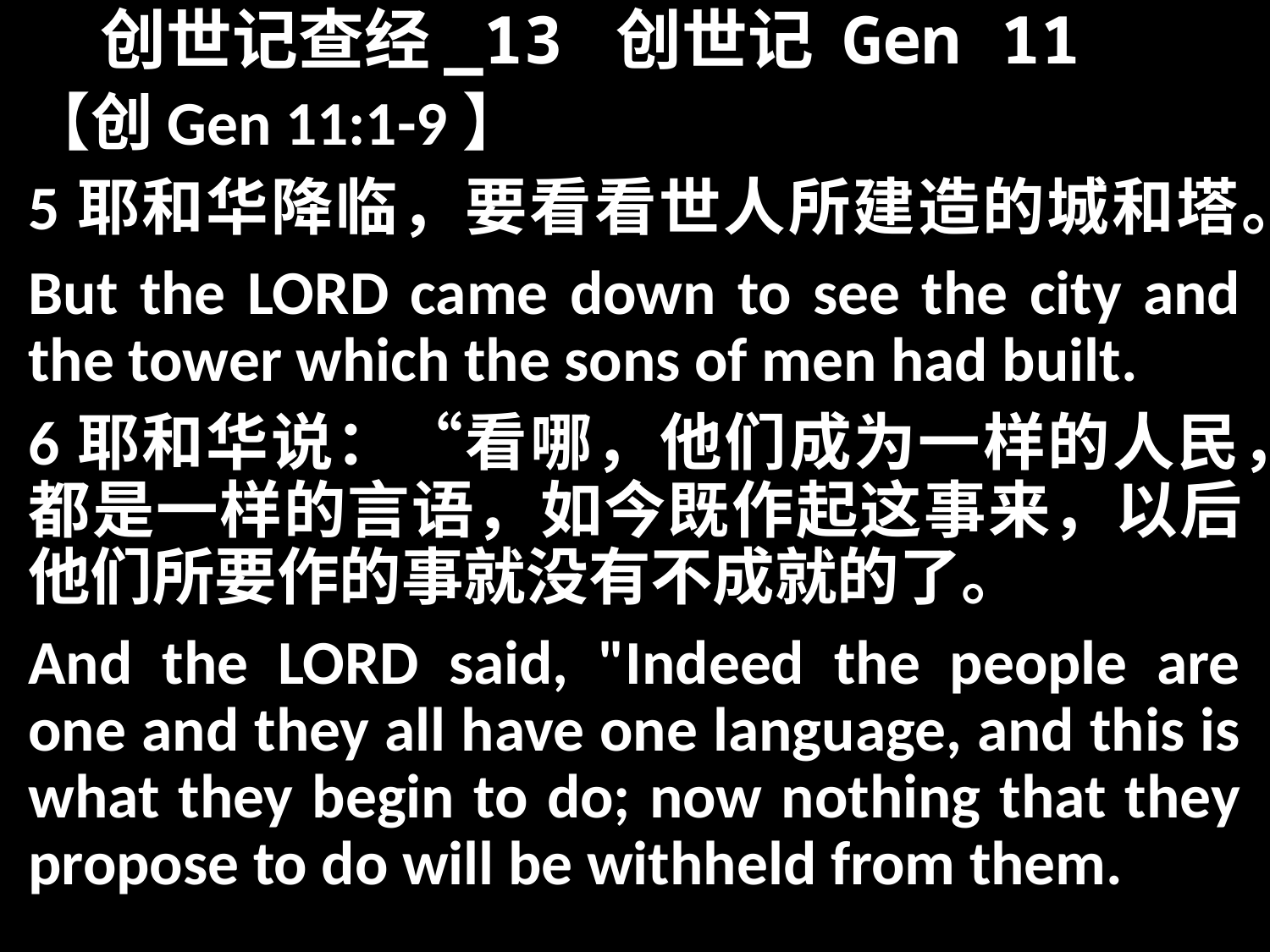

# 创世记查经_13 创世记 Gen 11
【创Gen 11:1-9】
5耶和华降临，要看看世人所建造的城和塔。
But the LORD came down to see the city and the tower which the sons of men had built.
6耶和华说：“看哪，他们成为一样的人民，都是一样的言语，如今既作起这事来，以后他们所要作的事就没有不成就的了。
And the LORD said, "Indeed the people are one and they all have one language, and this is what they begin to do; now nothing that they propose to do will be withheld from them.